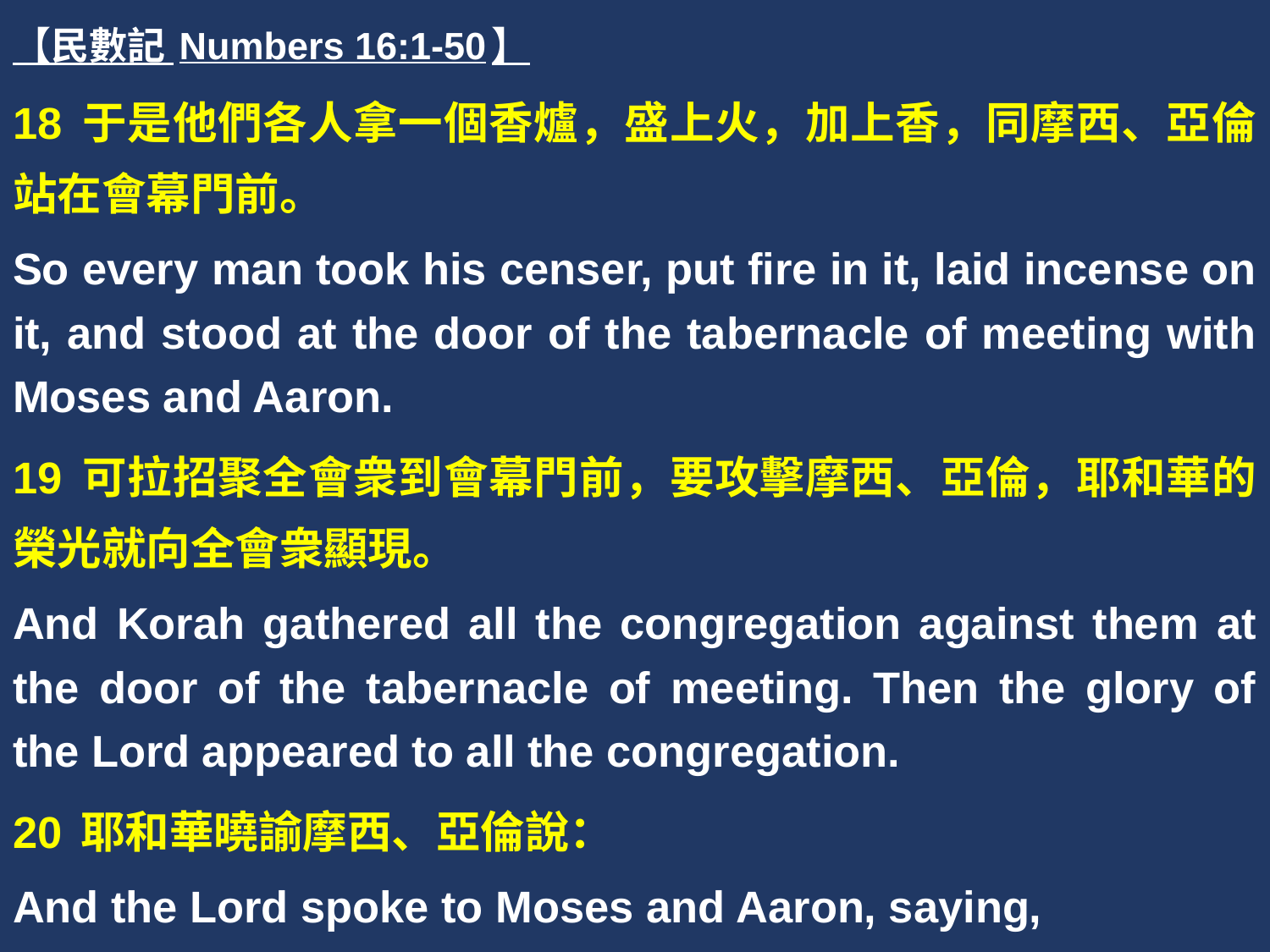

【民數記 Numbers 16:1-50】
18 于是他們各人拿一個香爐，盛上火，加上香，同摩西、亞倫站在會幕門前。
So every man took his censer, put fire in it, laid incense on it, and stood at the door of the tabernacle of meeting with Moses and Aaron.
19 可拉招聚全會衆到會幕門前，要攻擊摩西、亞倫，耶和華的榮光就向全會衆顯現。
And Korah gathered all the congregation against them at the door of the tabernacle of meeting. Then the glory of the Lord appeared to all the congregation.
20 耶和華曉諭摩西、亞倫說：
And the Lord spoke to Moses and Aaron, saying,